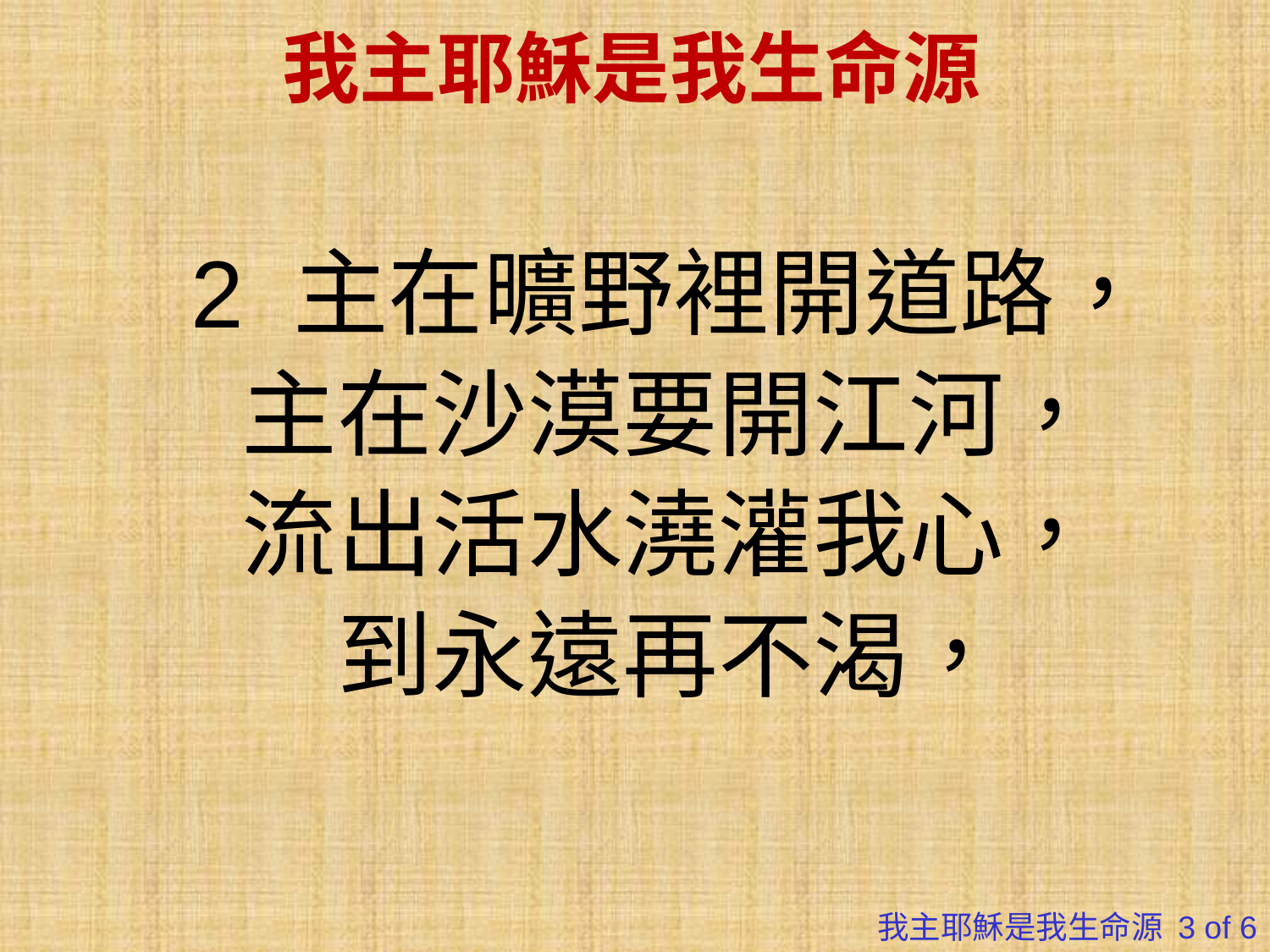

# 我主耶穌是我生命源
2 主在曠野裡開道路，
主在沙漠要開江河，
流出活水澆灌我心，
到永遠再不渴，

我主耶穌是我生命源 3 of 6